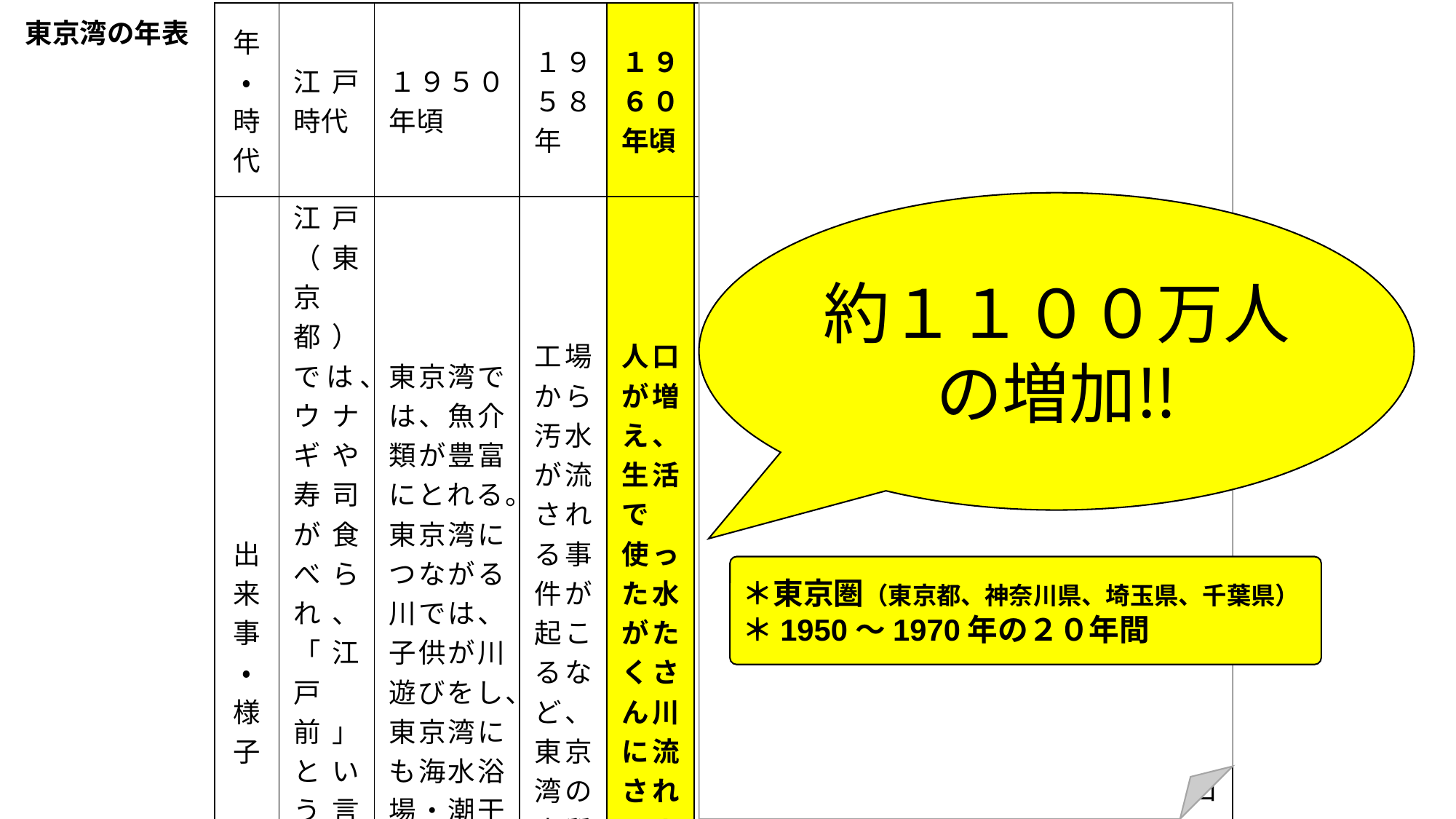

| 年・時代 | 江戸時代 | １９５０年頃 | １９５８年 | １９６０年頃 | １９６２年 |  | ２０１３年 | ２０２０年 |
| --- | --- | --- | --- | --- | --- | --- | --- | --- |
| 出来事・様子 | 江戸（東京都）では、ウナギや寿司が食べられ、「江戸前」という言葉が使われるようになった。 | 東京湾では、魚介類が豊富にとれる。 東京湾につながる川では、子供が川遊びをし、 東京湾にも海水浴場・潮干狩り場が多くあった。 | 工場から汚水が流される事件が起こるなど、東京湾の水質が悪くなる。 | 人口が増え、生活で使った水がたくさん川に流されるようになった。 | 東京湾から海水浴場がなくなる。 |  | 海水浴が五十一年ぶりに行われる。（ただし、顔を海につけるかどうかは、個人の判断による） | 東京オリンピック・パラリンピックのトライアスロンを東京湾で行う。 |

東京湾の年表
約１１００万人
の増加‼︎
？

＊東京圏（東京都、神奈川県、埼玉県、千葉県）
＊1950〜1970年の２０年間